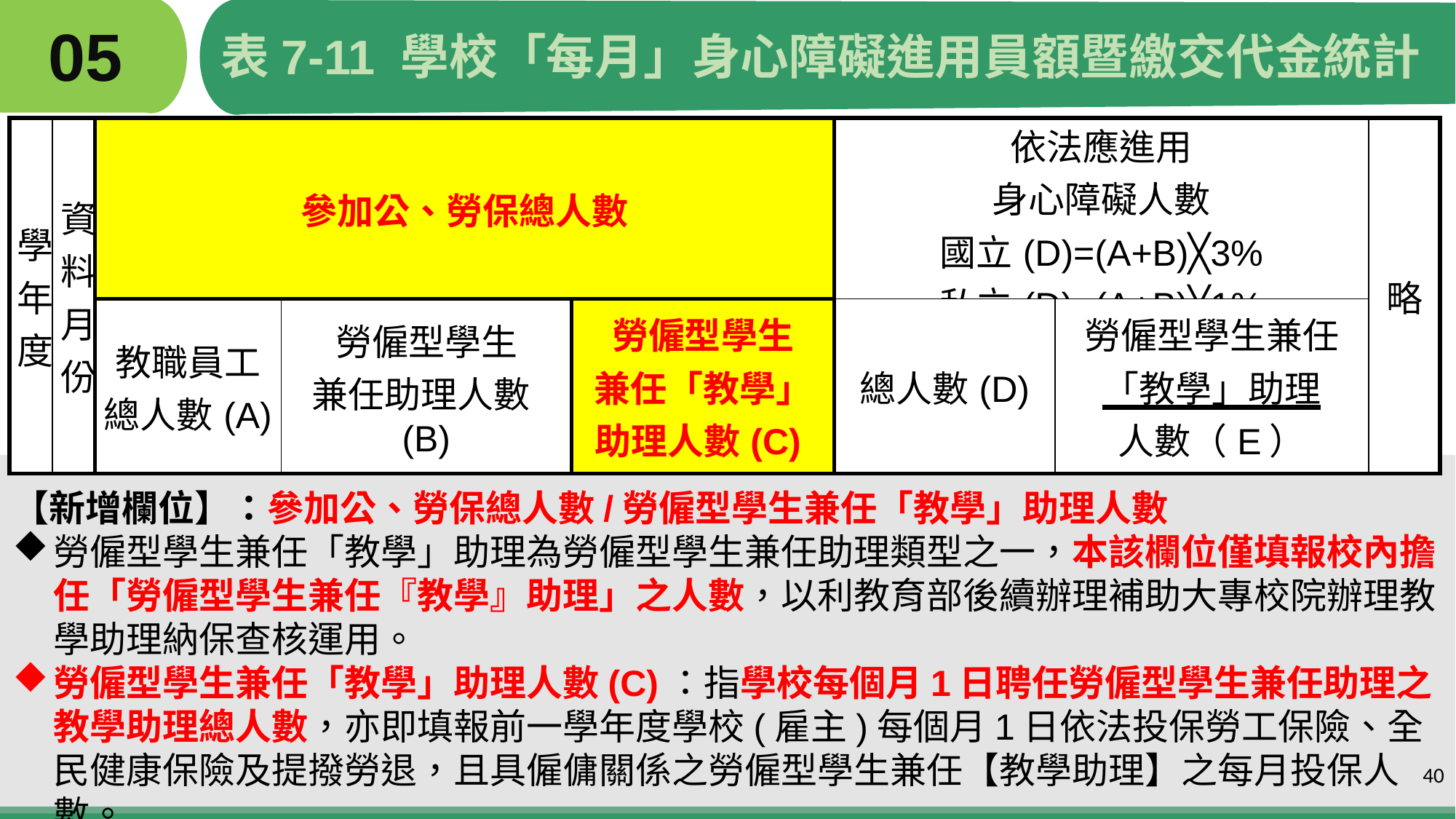

# 05
表7-11 學校「每月」身心障礙進用員額暨繳交代金統計
| 學年度 | 資料月份 | 參加公、勞保總人數 |  |  | 依法應進用 身心障礙人數 國立(D)=(A+B)╳3% 私立(D)=(A+B)╳1% |  | 略 |
| --- | --- | --- | --- | --- | --- | --- | --- |
|  |  | 教職員工總人數(A) | 勞僱型學生 兼任助理人數(B) | 勞僱型學生 兼任「教學」 助理人數(C) | 總人數(D) | 勞僱型學生兼任 「教學」助理 人數（E） |  |
【新增欄位】：參加公、勞保總人數/勞僱型學生兼任「教學」助理人數
勞僱型學生兼任「教學」助理為勞僱型學生兼任助理類型之一，本該欄位僅填報校內擔任「勞僱型學生兼任『教學』助理」之人數，以利教育部後續辦理補助大專校院辦理教學助理納保查核運用。
勞僱型學生兼任「教學」助理人數(C)：指學校每個月1日聘任勞僱型學生兼任助理之教學助理總人數，亦即填報前一學年度學校(雇主)每個月1日依法投保勞工保險、全民健康保險及提撥勞退，且具僱傭關係之勞僱型學生兼任【教學助理】之每月投保人數。
40